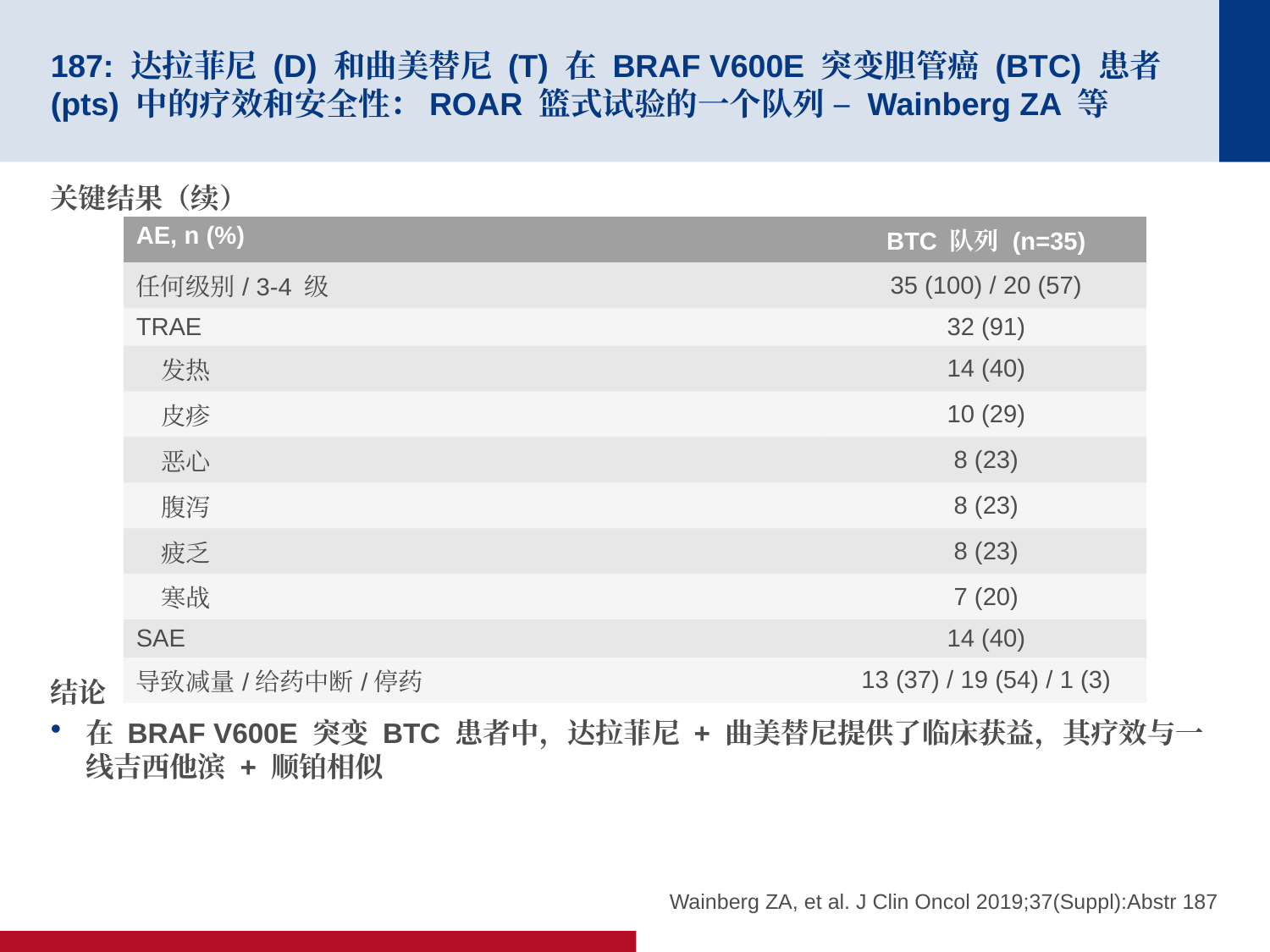

# 187: 达拉菲尼 (D) 和曲美替尼 (T) 在 BRAF V600E 突变胆管癌 (BTC) 患者 (pts) 中的疗效和安全性：ROAR 篮式试验的一个队列 – Wainberg ZA 等
关键结果（续）

结论
在 BRAF V600E 突变 BTC 患者中，达拉菲尼 + 曲美替尼提供了临床获益，其疗效与一线吉西他滨 + 顺铂相似
| AE, n (%) | BTC 队列 (n=35) |
| --- | --- |
| 任何级别/ 3-4 级 | 35 (100) / 20 (57) |
| TRAE | 32 (91) |
| 发热 | 14 (40) |
| 皮疹 | 10 (29) |
| 恶心 | 8 (23) |
| 腹泻 | 8 (23) |
| 疲乏 | 8 (23) |
| 寒战 | 7 (20) |
| SAE | 14 (40) |
| 导致减量/给药中断/停药 | 13 (37) / 19 (54) / 1 (3) |
Wainberg ZA, et al. J Clin Oncol 2019;37(Suppl):Abstr 187